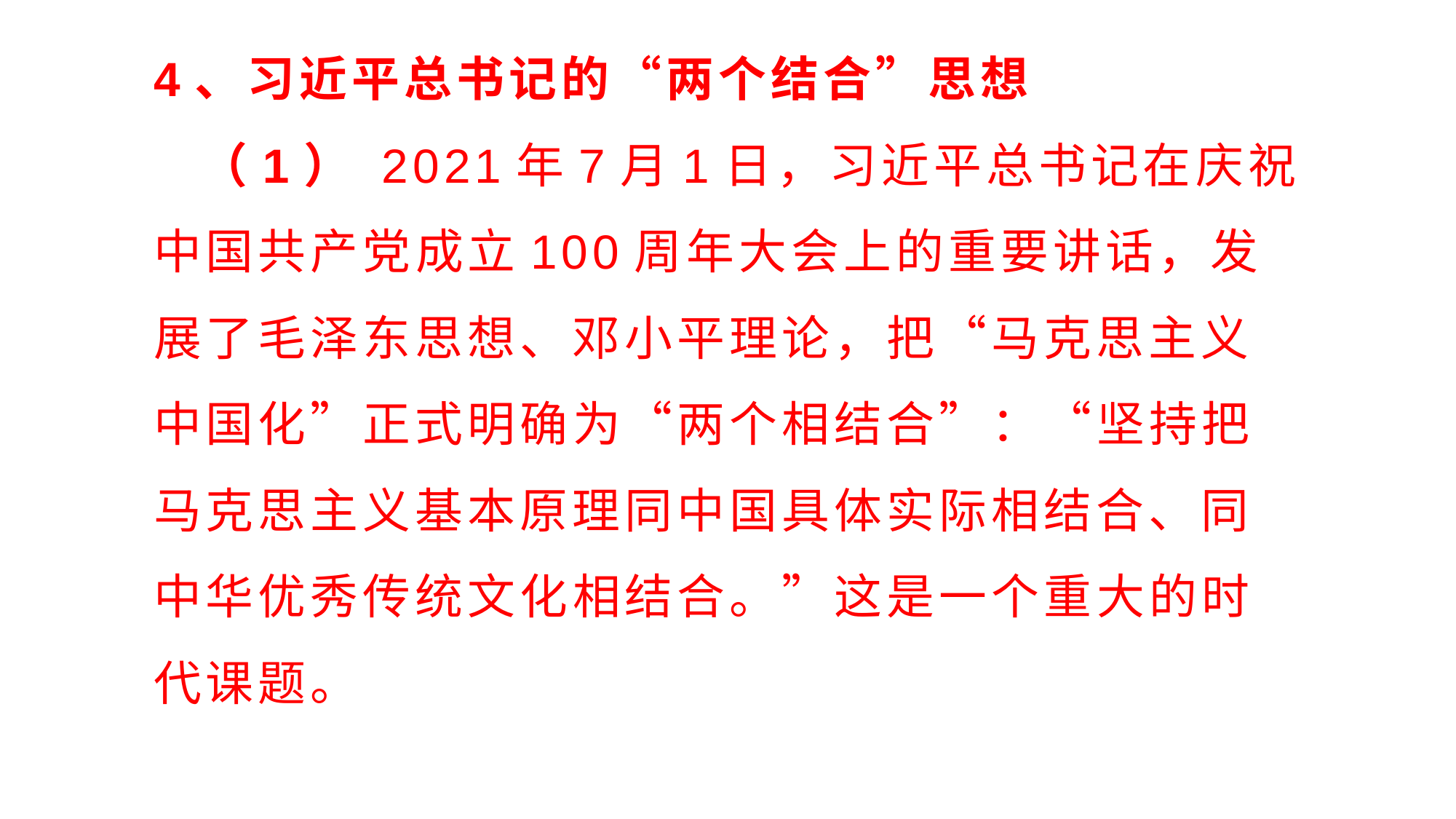

# 4、习近平总书记的“两个结合”思想 （1） 2021年7月1日，习近平总书记在庆祝中国共产党成立100周年大会上的重要讲话，发展了毛泽东思想、邓小平理论，把“马克思主义中国化”正式明确为“两个相结合”：“坚持把马克思主义基本原理同中国具体实际相结合、同中华优秀传统文化相结合。”这是一个重大的时代课题。